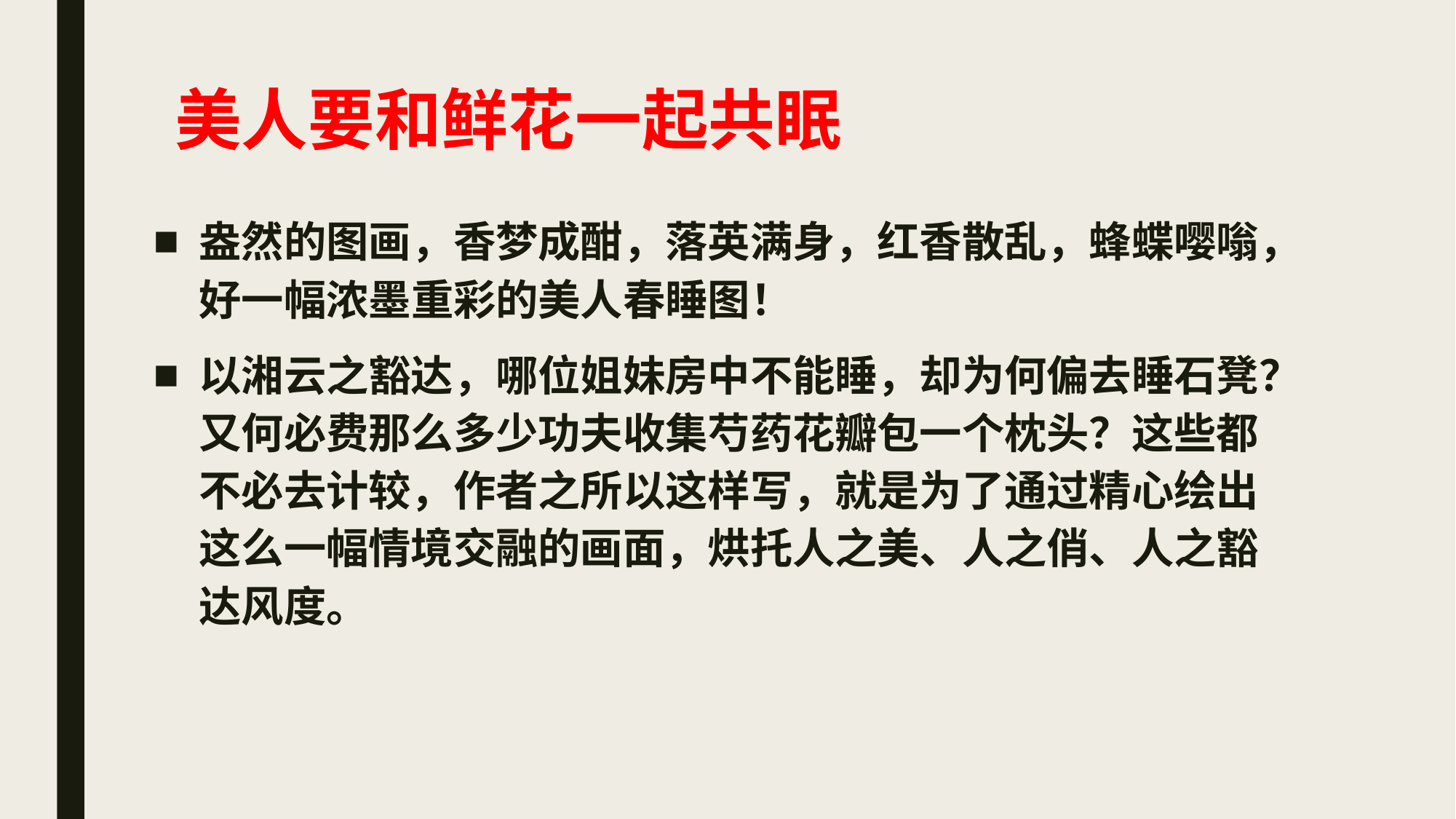

# 美人要和鲜花一起共眠
盎然的图画，香梦成酣，落英满身，红香散乱，蜂蝶嘤嗡，好一幅浓墨重彩的美人春睡图！
以湘云之豁达，哪位姐妹房中不能睡，却为何偏去睡石凳？又何必费那么多少功夫收集芍药花瓣包一个枕头？这些都不必去计较，作者之所以这样写，就是为了通过精心绘出这么一幅情境交融的画面，烘托人之美、人之俏、人之豁达风度。